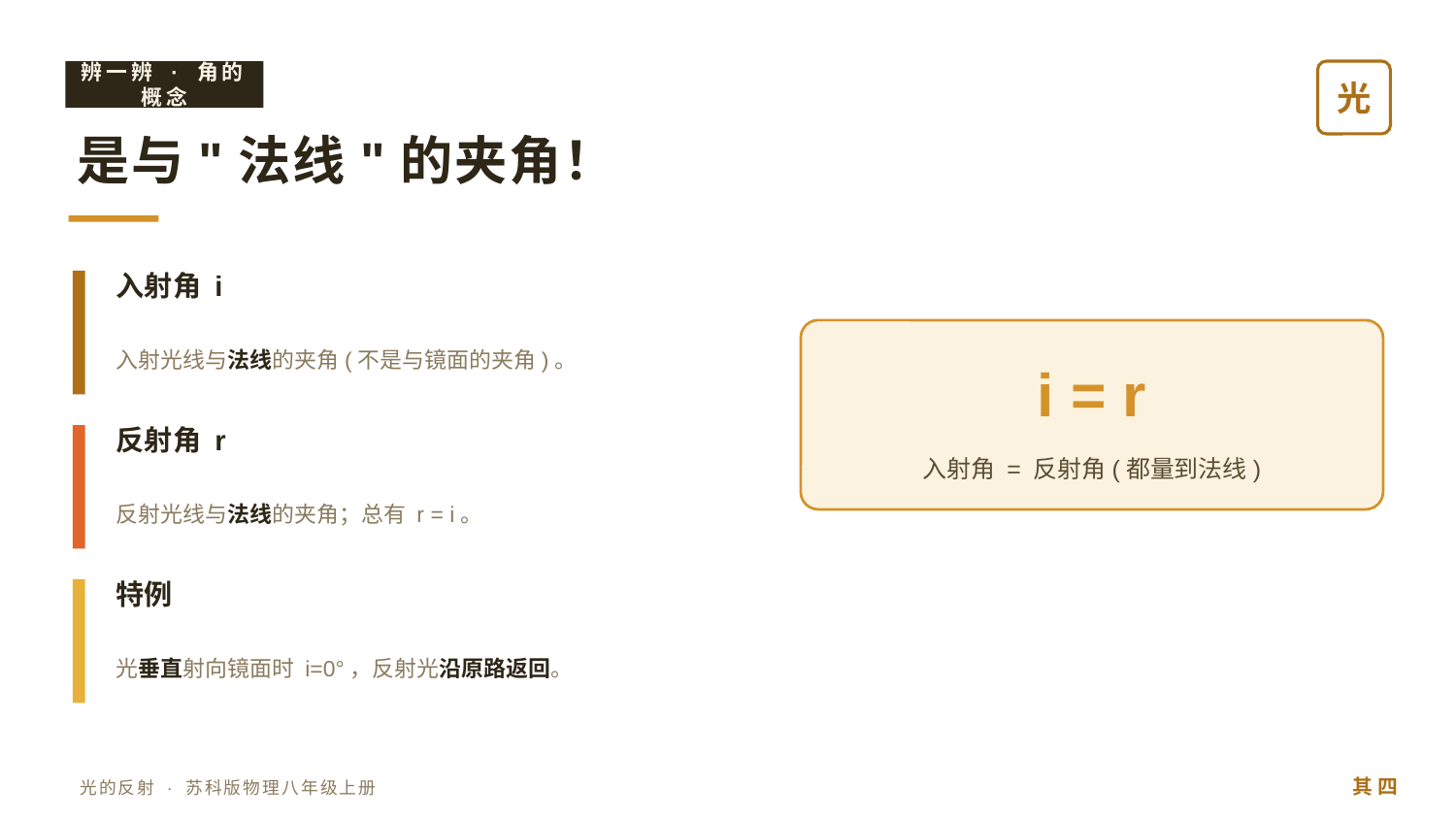

辨一辨 · 角的概念
光

是与"法线"的夹角！

入射角 i

入射光线与法线的夹角(不是与镜面的夹角)。

i = r
反射角 r

入射角 = 反射角(都量到法线)
反射光线与法线的夹角；总有 r = i。
特例

光垂直射向镜面时 i=0°，反射光沿原路返回。
其 四
光的反射 · 苏科版物理八年级上册